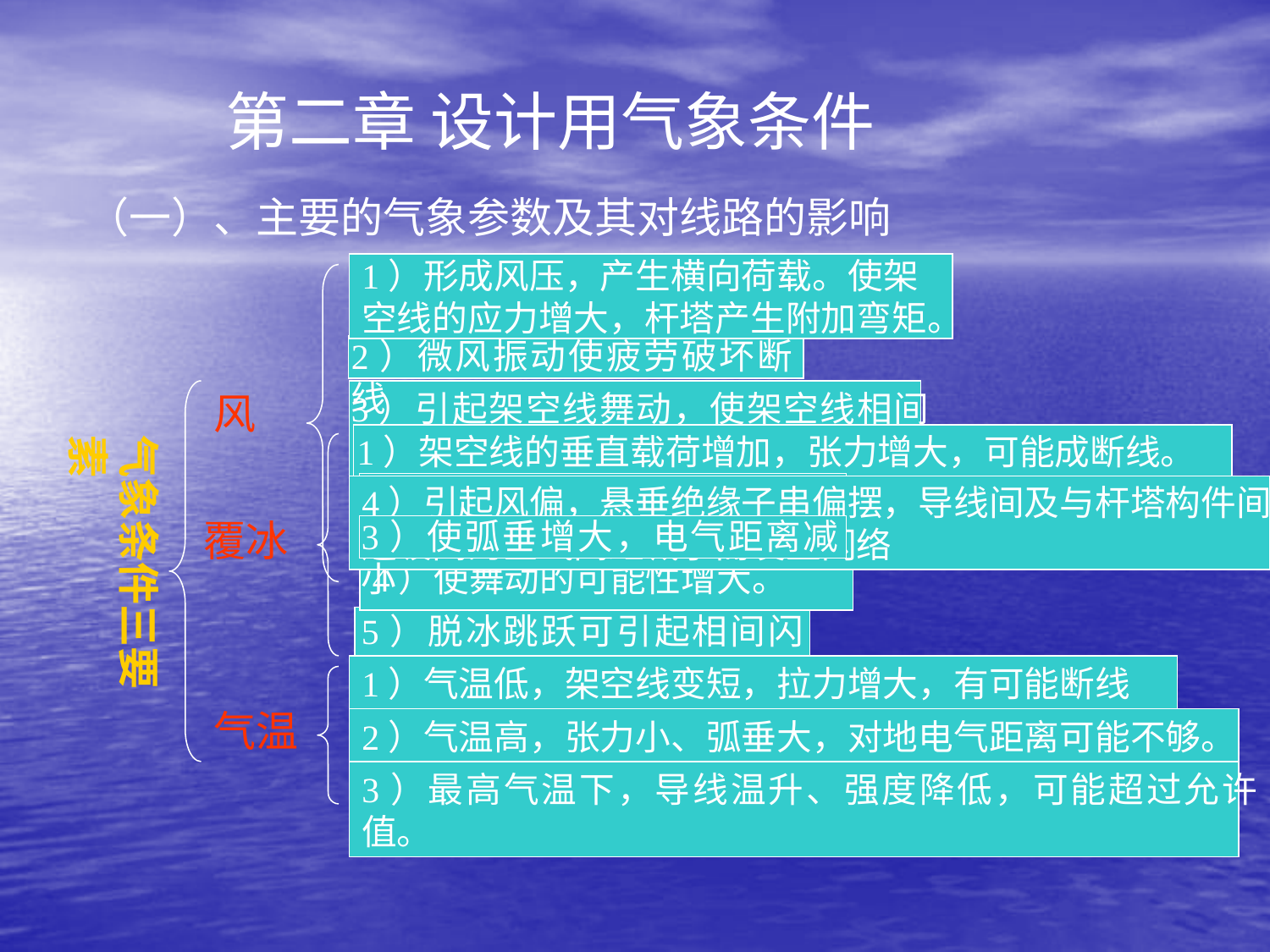

# 第二章 设计用气象条件
（一）、主要的气象参数及其对线路的影响
1）形成风压，产生横向荷载。使架
空线的应力增大，杆塔产生附加弯矩。

2）微风振动使疲劳破坏断线

风
3）引起架空线舞动，使架空线相间闪络、产生鞭击。

气象条件三要素
1）架空线的垂直载荷增加，张力增大，可能成断线。

2）迎风面积增加，风载荷增加

4）引起风偏，悬垂绝缘子串偏摆，导线间及与杆塔构件间、
边坡间的空气间距减小而发生闪络
覆冰
3）使弧垂增大，电气距离减小

4）使舞动的可能性增大。

5）脱冰跳跃可引起相间闪络

1）气温低，架空线变短，拉力增大，有可能断线

气温

2）气温高，张力小、弧垂大，对地电气距离可能不够。

3）最高气温下，导线温升、强度降低，可能超过允许值。